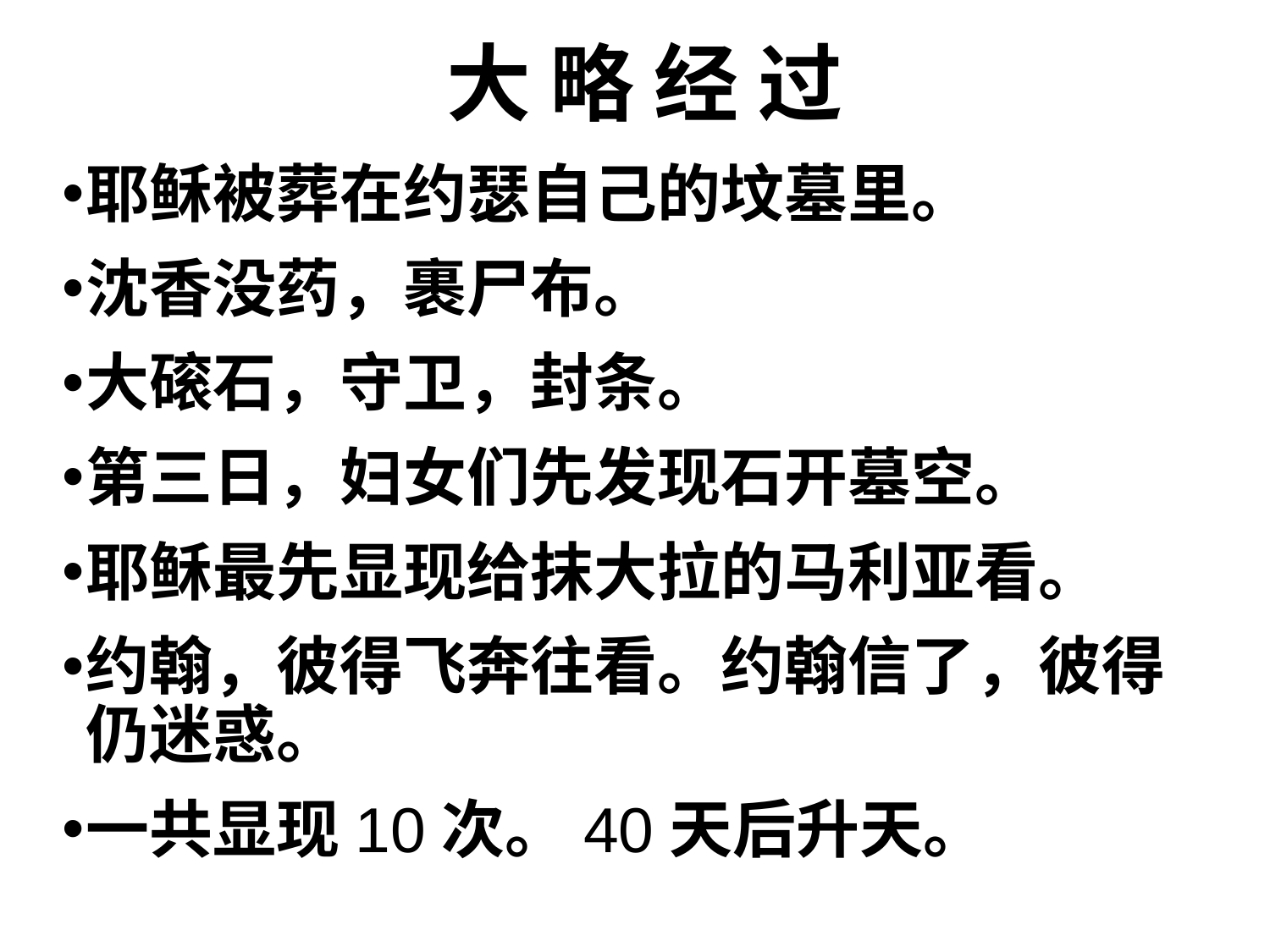

# 大 略 经 过
耶稣被葬在约瑟自己的坟墓里。
沈香没药，裹尸布。
大磙石，守卫，封条。
第三日，妇女们先发现石开墓空。
耶稣最先显现给抹大拉的马利亚看。
约翰，彼得飞奔往看。约翰信了，彼得仍迷惑。
一共显现10次。40天后升天。